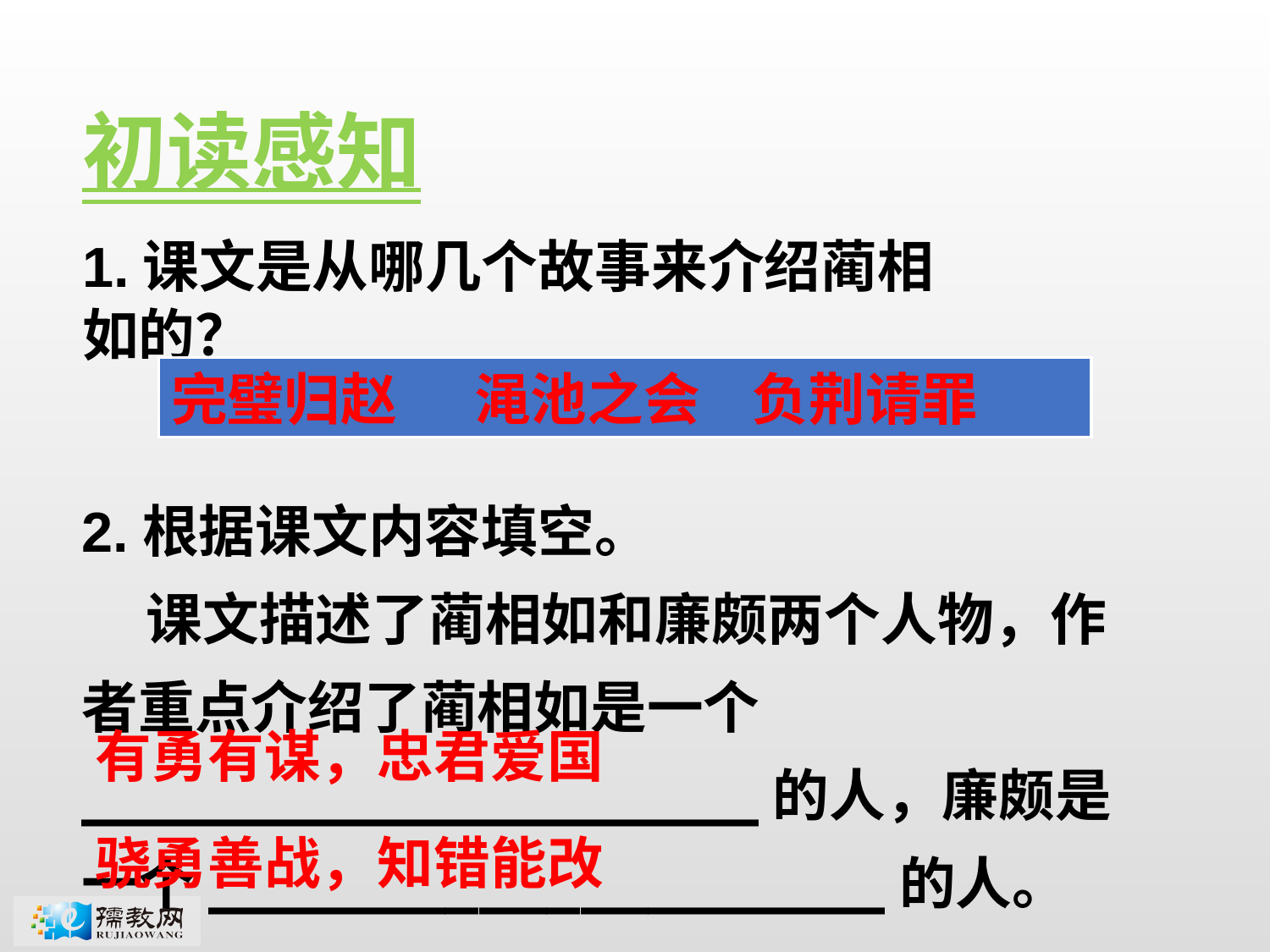

初读感知
1.课文是从哪几个故事来介绍蔺相如的？
完璧归赵      渑池之会    负荆请罪
2.根据课文内容填空。
    课文描述了蔺相如和廉颇两个人物，作者重点介绍了蔺相如是一个____________________的人，廉颇是一个____________________的人。
有勇有谋，忠君爱国
骁勇善战，知错能改